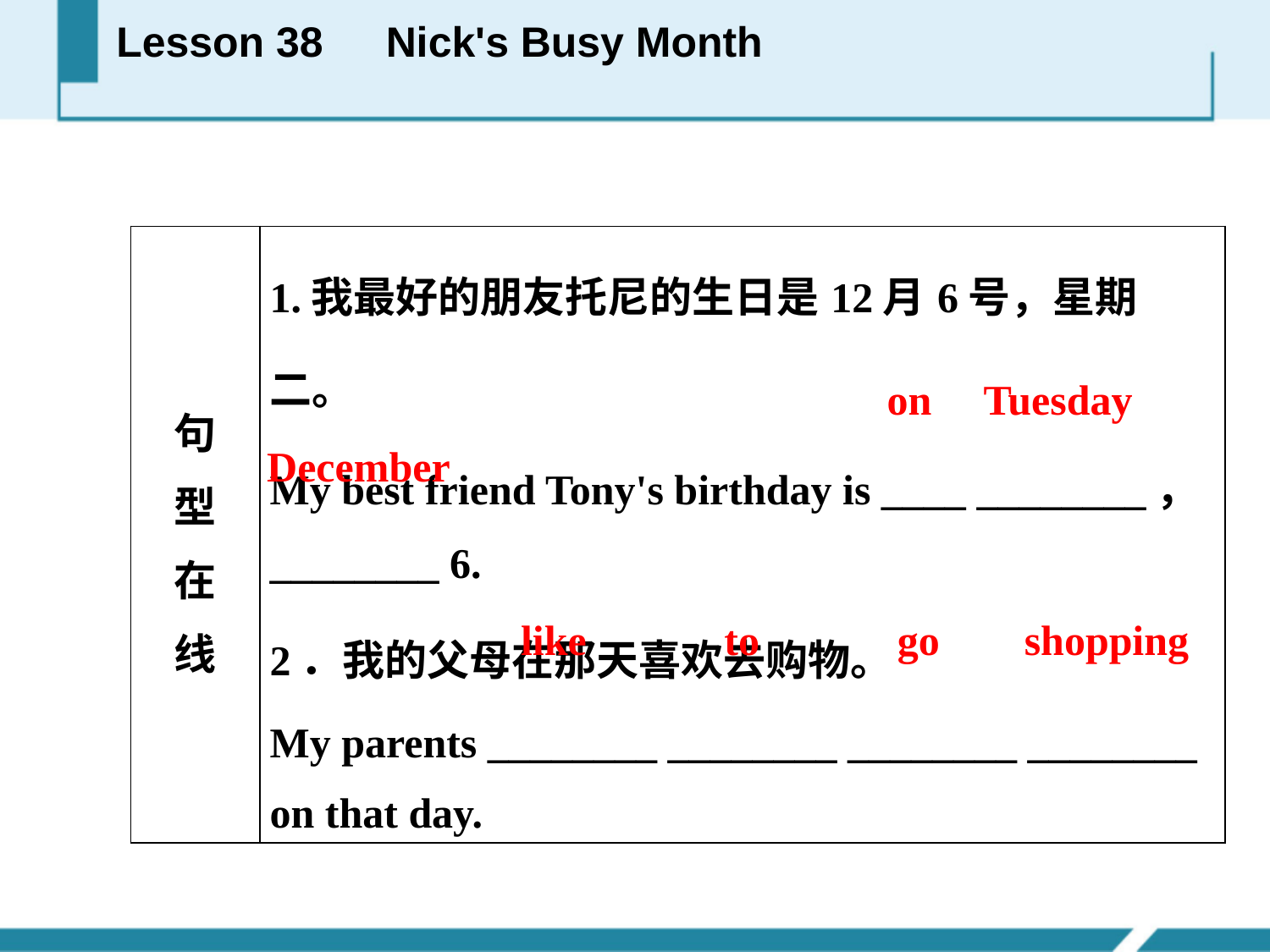

Lesson 38　Nick's Busy Month
| 句 型 在 线 | 1.我最好的朋友托尼的生日是12月6号，星期二。 My best friend Tony's birthday is \_\_\_\_ \_\_\_\_\_\_\_\_， \_\_\_\_\_\_\_\_ 6. 2．我的父母在那天喜欢去购物。 My parents \_\_\_\_\_\_\_\_ \_\_\_\_\_\_\_\_ \_\_\_\_\_\_\_\_ \_\_\_\_\_\_\_\_ on that day. |
| --- | --- |
on     Tuesday

December
like             to             go        shopping